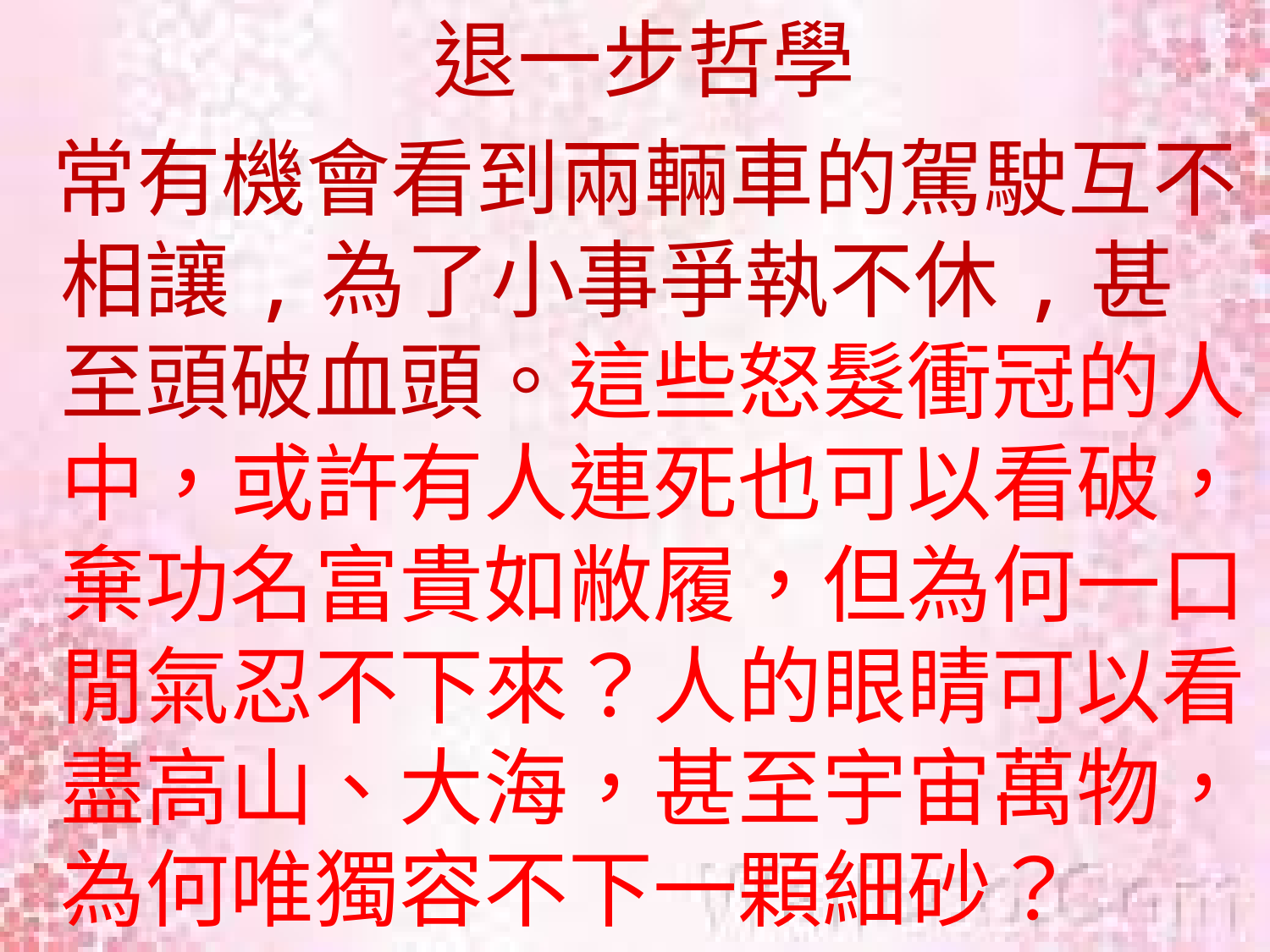

退一步哲學
 常有機會看到兩輛車的駕駛互不相讓,為了小事爭執不休,甚至頭破血頭。這些怒髮衝冠的人中，或許有人連死也可以看破，棄功名富貴如敝履，但為何一口閒氣忍不下來？人的眼睛可以看盡高山、大海，甚至宇宙萬物，為何唯獨容不下一顆細砂？